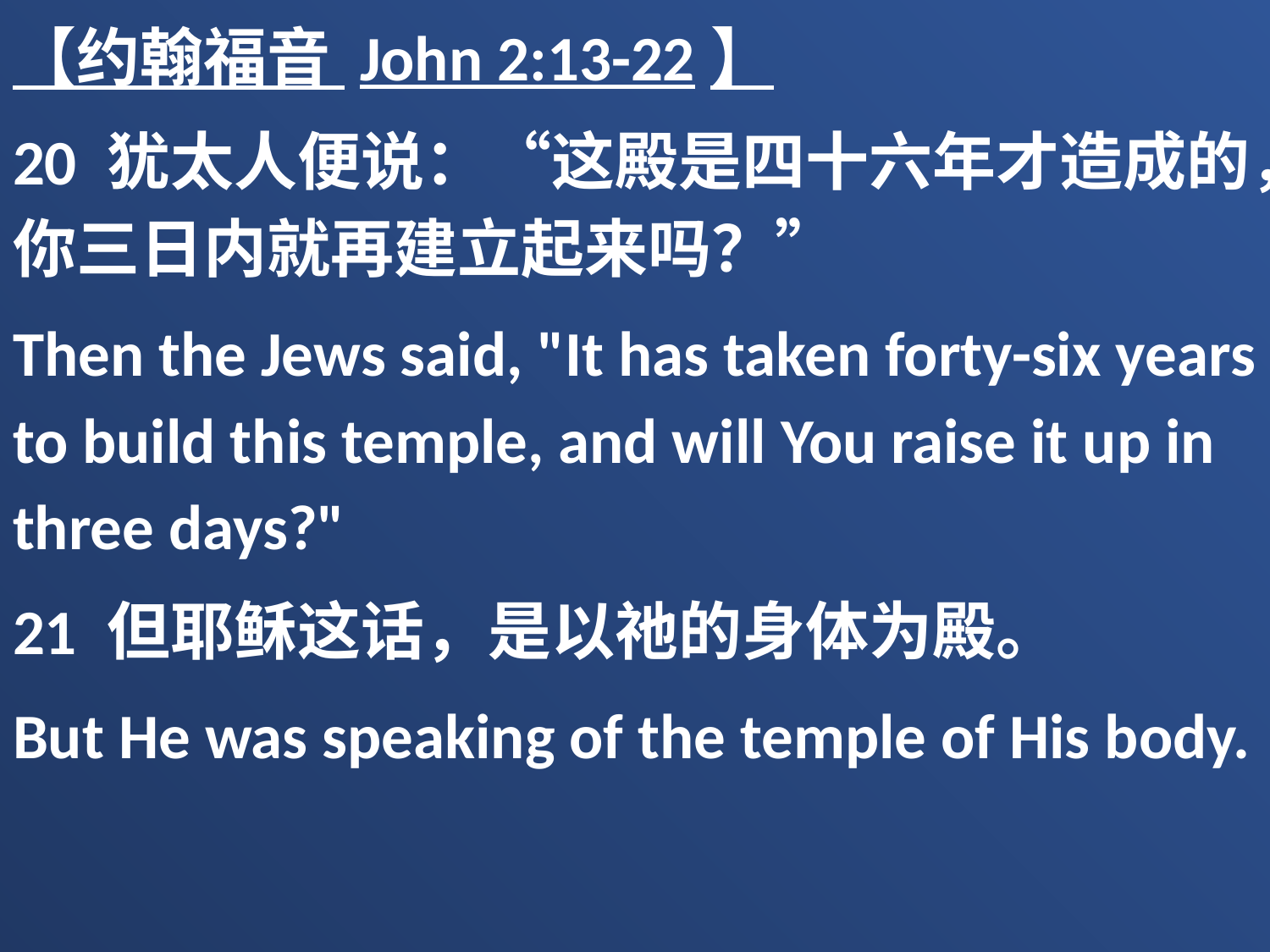

【约翰福音 John 2:13-22】
20 犹太人便说：“这殿是四十六年才造成的，你三日内就再建立起来吗？”
Then the Jews said, "It has taken forty-six years to build this temple, and will You raise it up in three days?"
21 但耶稣这话，是以祂的身体为殿。
But He was speaking of the temple of His body.